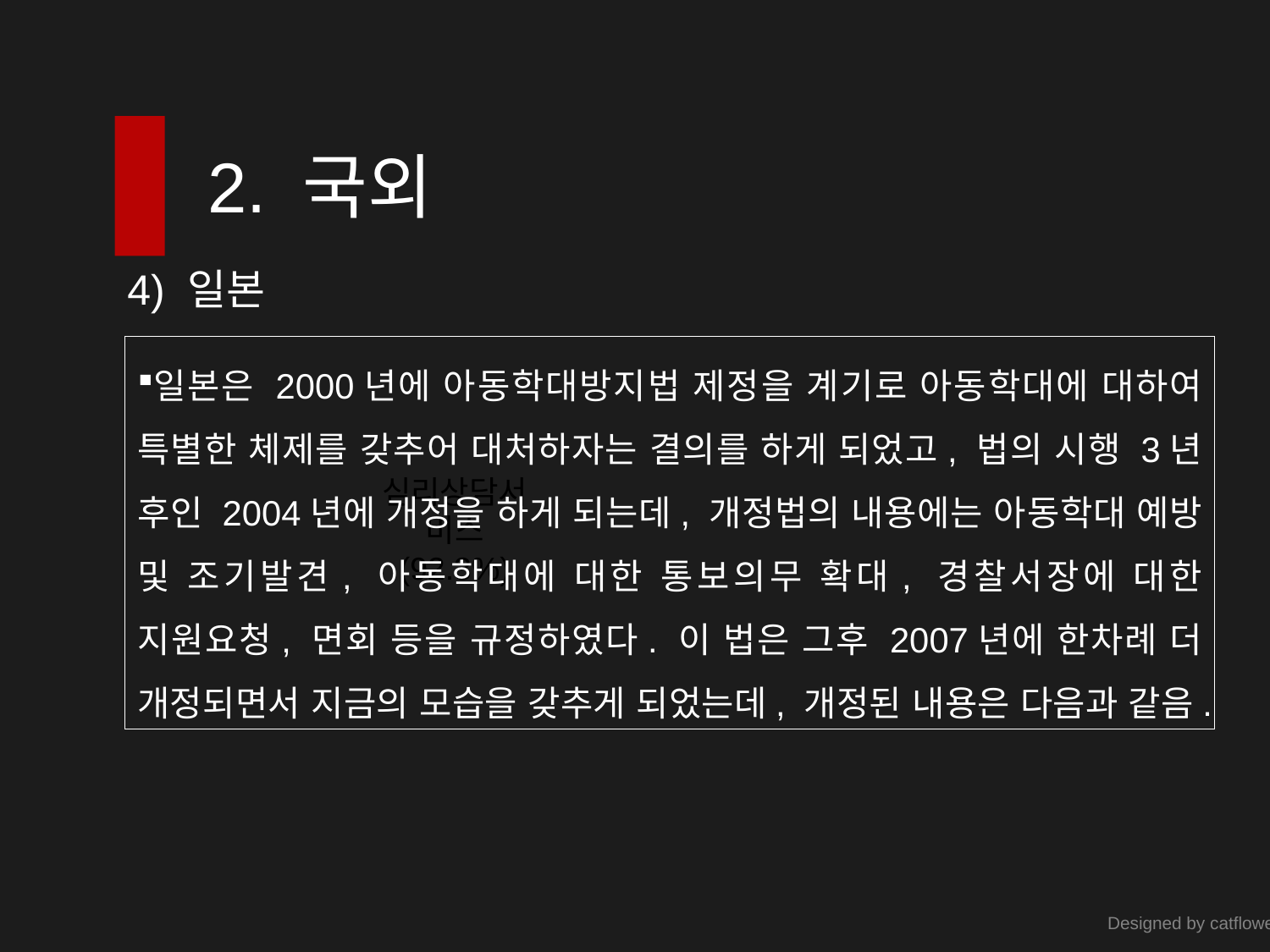

2. 국외
4) 일본

일본은 2000년에 아동학대방지법 제정을 계기로 아동학대에 대하여 특별한 체제를 갖추어 대처하자는 결의를 하게 되었고, 법의 시행 3년 후인 2004년에 개정을 하게 되는데, 개정법의 내용에는 아동학대 예방 및 조기발견, 아동학대에 대한 통보의무 확대, 경찰서장에 대한 지원요청, 면회 등을 규정하였다. 이 법은 그후 2007년에 한차례 더 개정되면서 지금의 모습을 갖추게 되었는데, 개정된 내용은 다음과 같음.
심리상담서비스
(92.3%)
Designed by catflowerbox